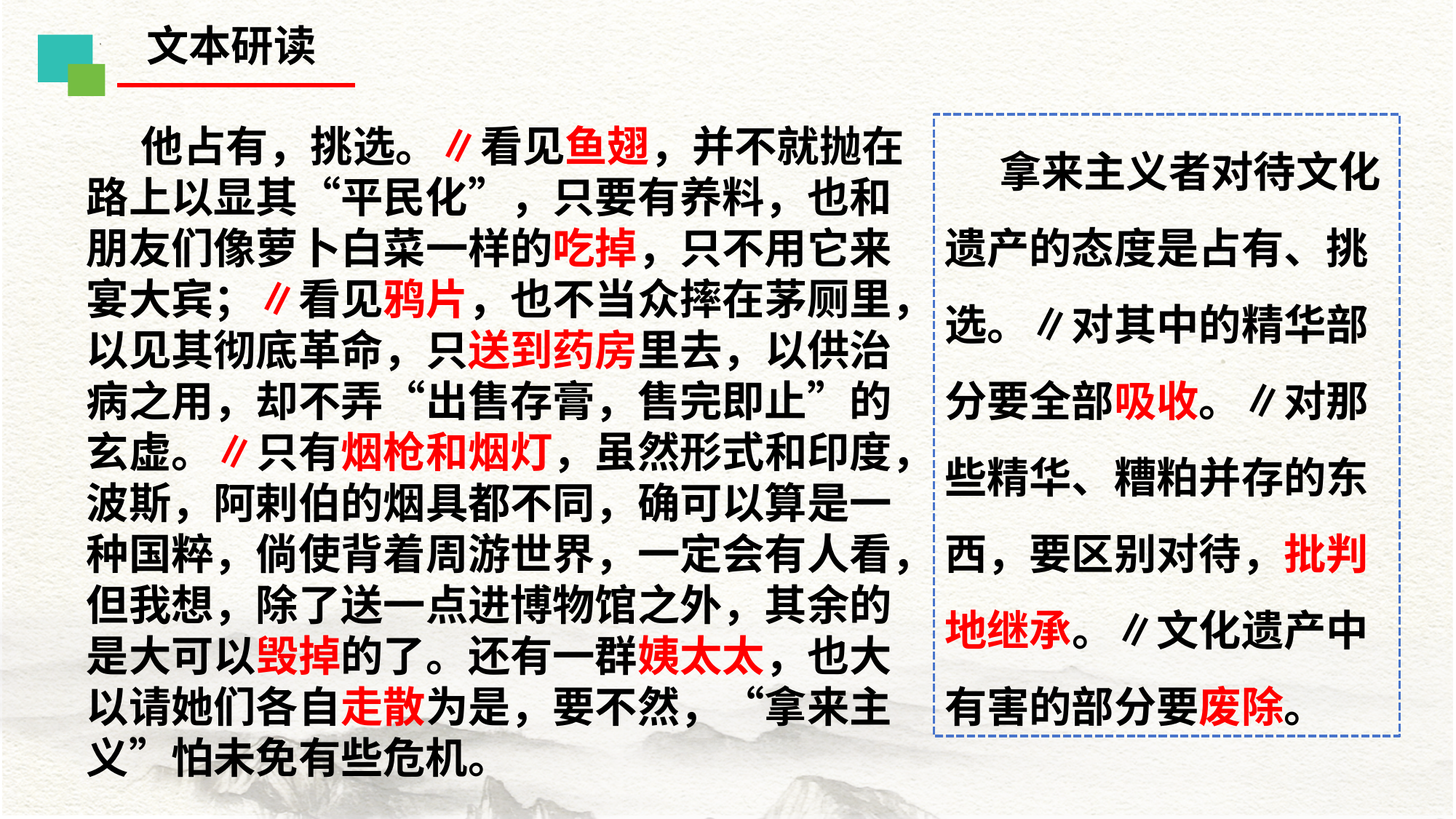

文本研读

拿来主义者对待文化遗产的态度是占有、挑选。∥对其中的精华部分要全部吸收。∥对那些精华、糟粕并存的东西，要区别对待，批判地继承。∥文化遗产中有害的部分要废除。
他占有，挑选。∥看见鱼翅，并不就抛在路上以显其“平民化”，只要有养料，也和朋友们像萝卜白菜一样的吃掉，只不用它来宴大宾；∥看见鸦片，也不当众摔在茅厕里，以见其彻底革命，只送到药房里去，以供治病之用，却不弄“出售存膏，售完即止”的玄虚。∥只有烟枪和烟灯，虽然形式和印度，波斯，阿剌伯的烟具都不同，确可以算是一种国粹，倘使背着周游世界，一定会有人看，但我想，除了送一点进博物馆之外，其余的是大可以毁掉的了。还有一群姨太太，也大以请她们各自走散为是，要不然，“拿来主义”怕未免有些危机。